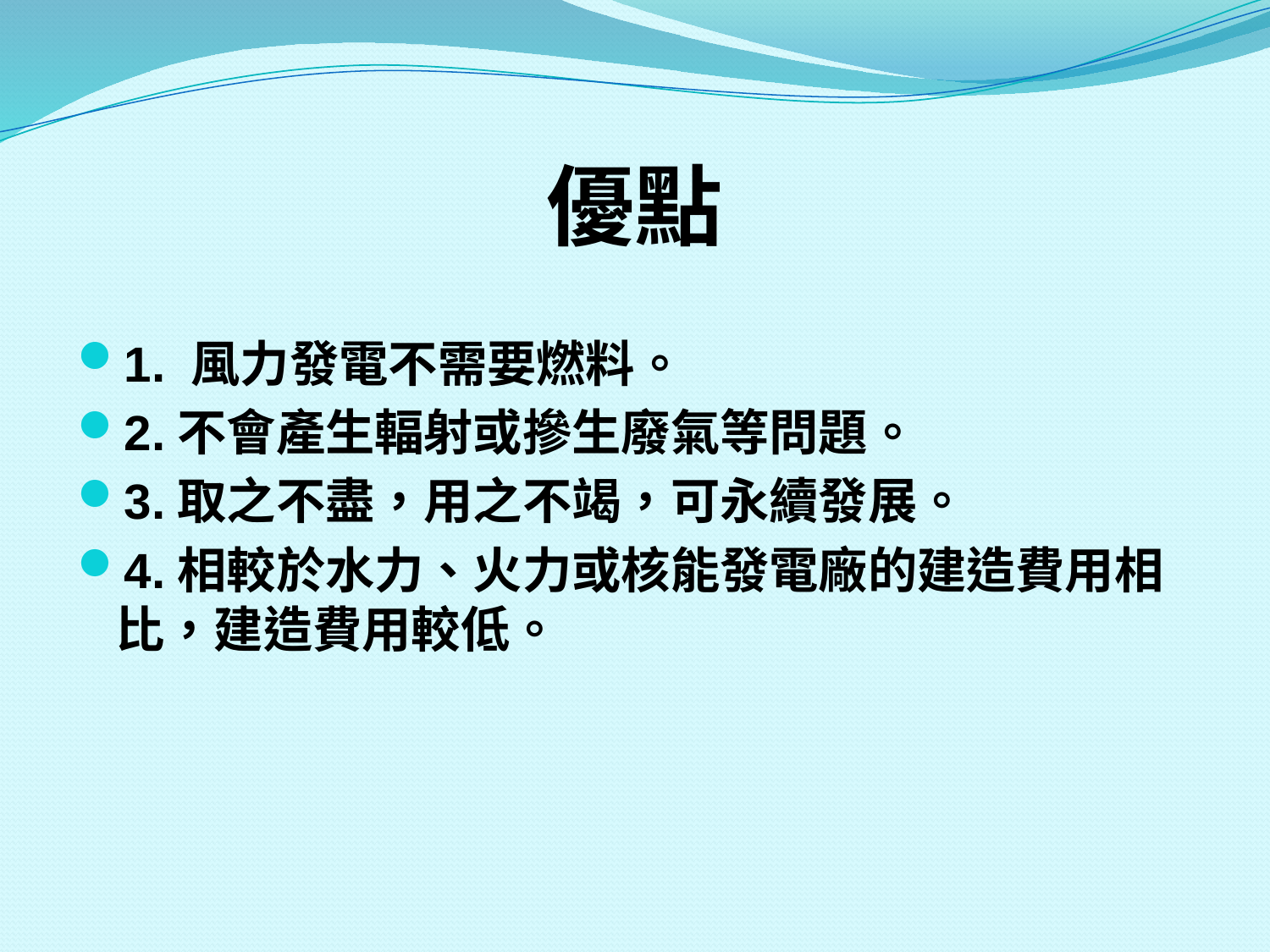

# 優點
1. 風力發電不需要燃料。
2.不會產生輻射或摻生廢氣等問題。
3.取之不盡，用之不竭，可永續發展。
4.相較於水力、火力或核能發電廠的建造費用相比，建造費用較低。